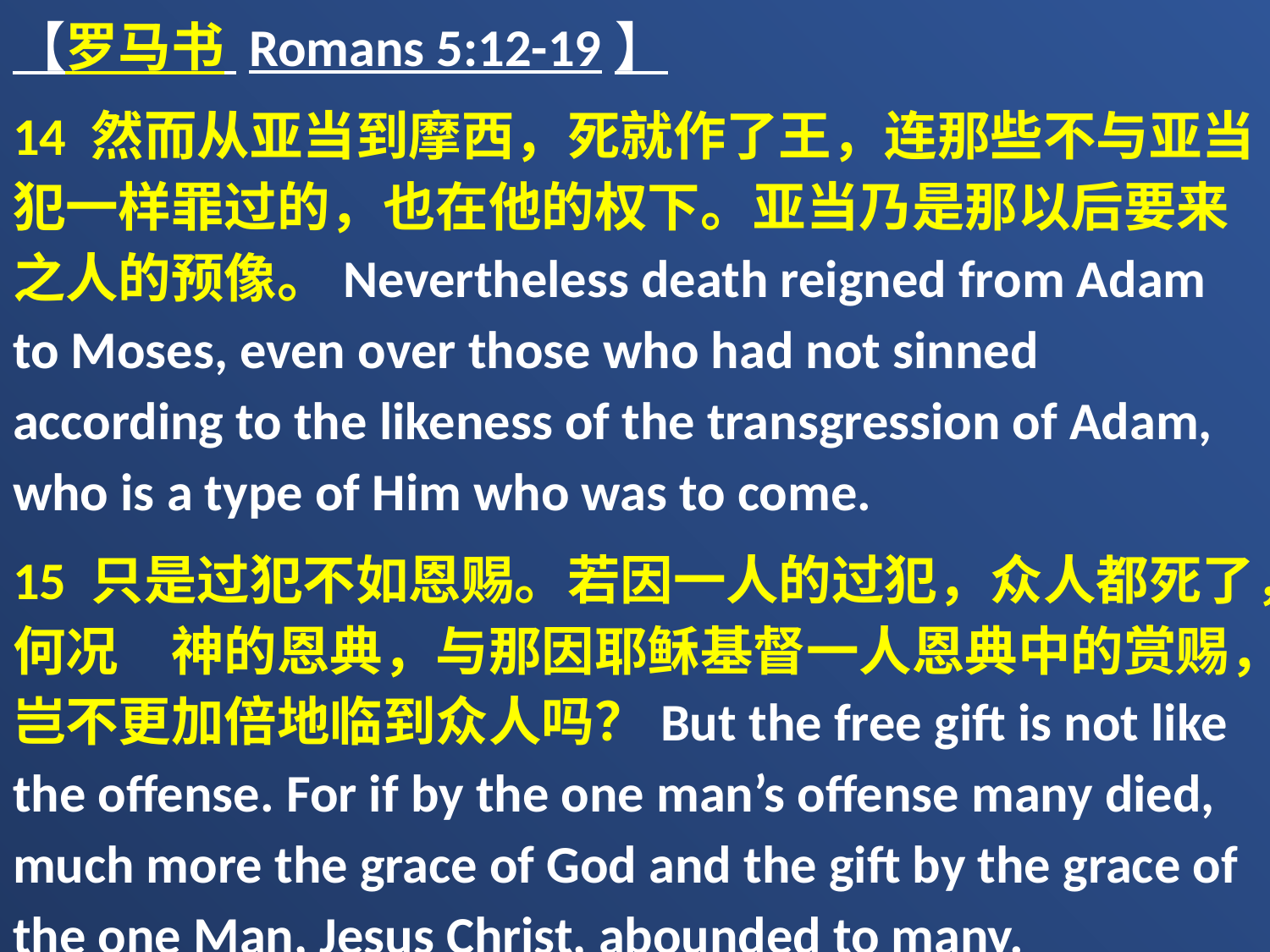

【罗马书 Romans 5:12-19】
14 然而从亚当到摩西，死就作了王，连那些不与亚当犯一样罪过的，也在他的权下。亚当乃是那以后要来之人的预像。Nevertheless death reigned from Adam to Moses, even over those who had not sinned according to the likeness of the transgression of Adam, who is a type of Him who was to come.
15 只是过犯不如恩赐。若因一人的过犯，众人都死了，何况　神的恩典，与那因耶稣基督一人恩典中的赏赐，岂不更加倍地临到众人吗？But the free gift is not like the offense. For if by the one man’s offense many died, much more the grace of God and the gift by the grace of the one Man, Jesus Christ, abounded to many.